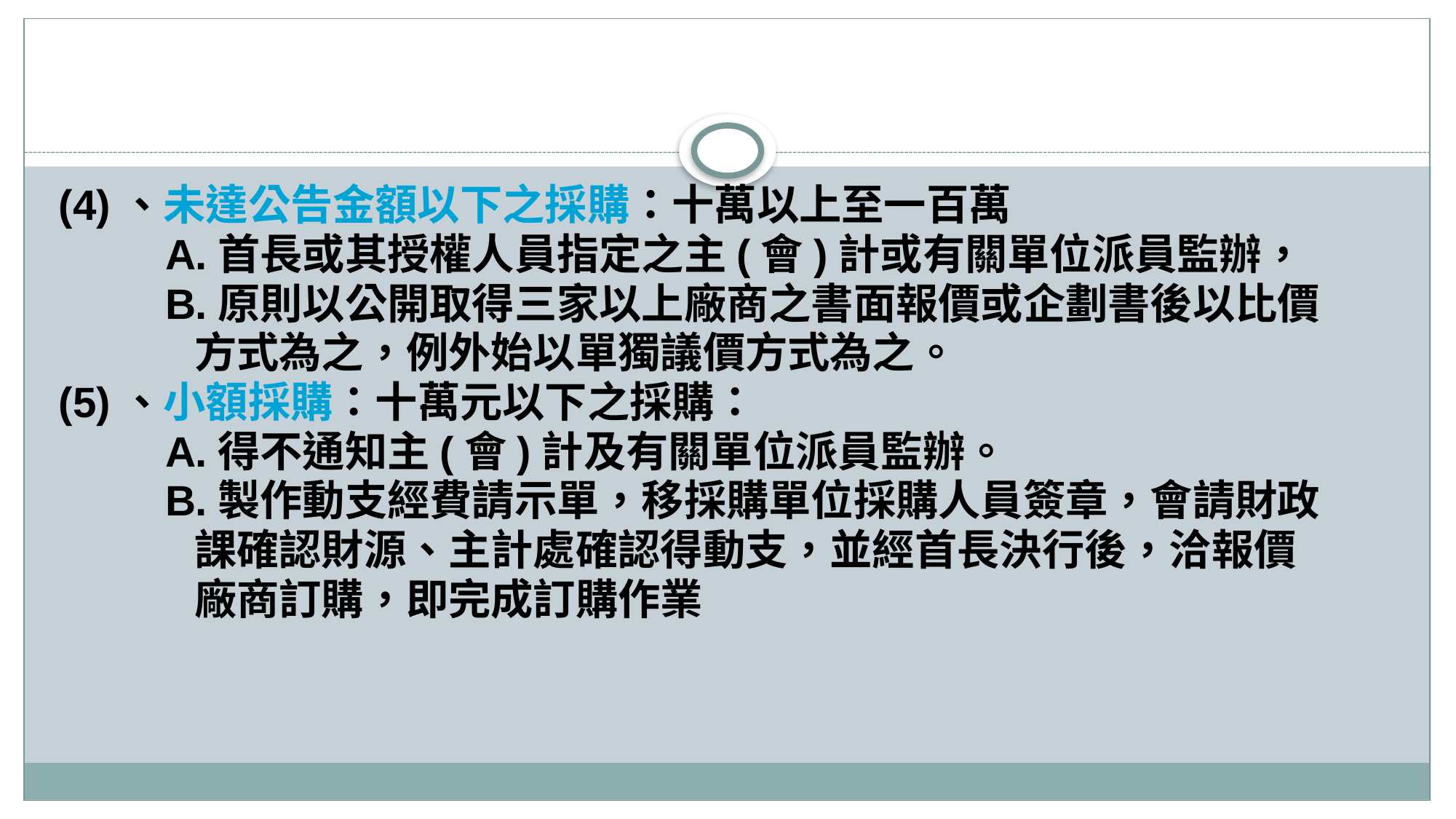

#
(4)、未達公告金額以下之採購：十萬以上至一百萬
         A.首長或其授權人員指定之主(會)計或有關單位派員監辦，
         B.原則以公開取得三家以上廠商之書面報價或企劃書後以比價
             方式為之，例外始以單獨議價方式為之。
(5)、小額採購：十萬元以下之採購：
         A.得不通知主(會)計及有關單位派員監辦。
         B.製作動支經費請示單，移採購單位採購人員簽章，會請財政
             課確認財源、主計處確認得動支，並經首長決行後，洽報價
             廠商訂購，即完成訂購作業